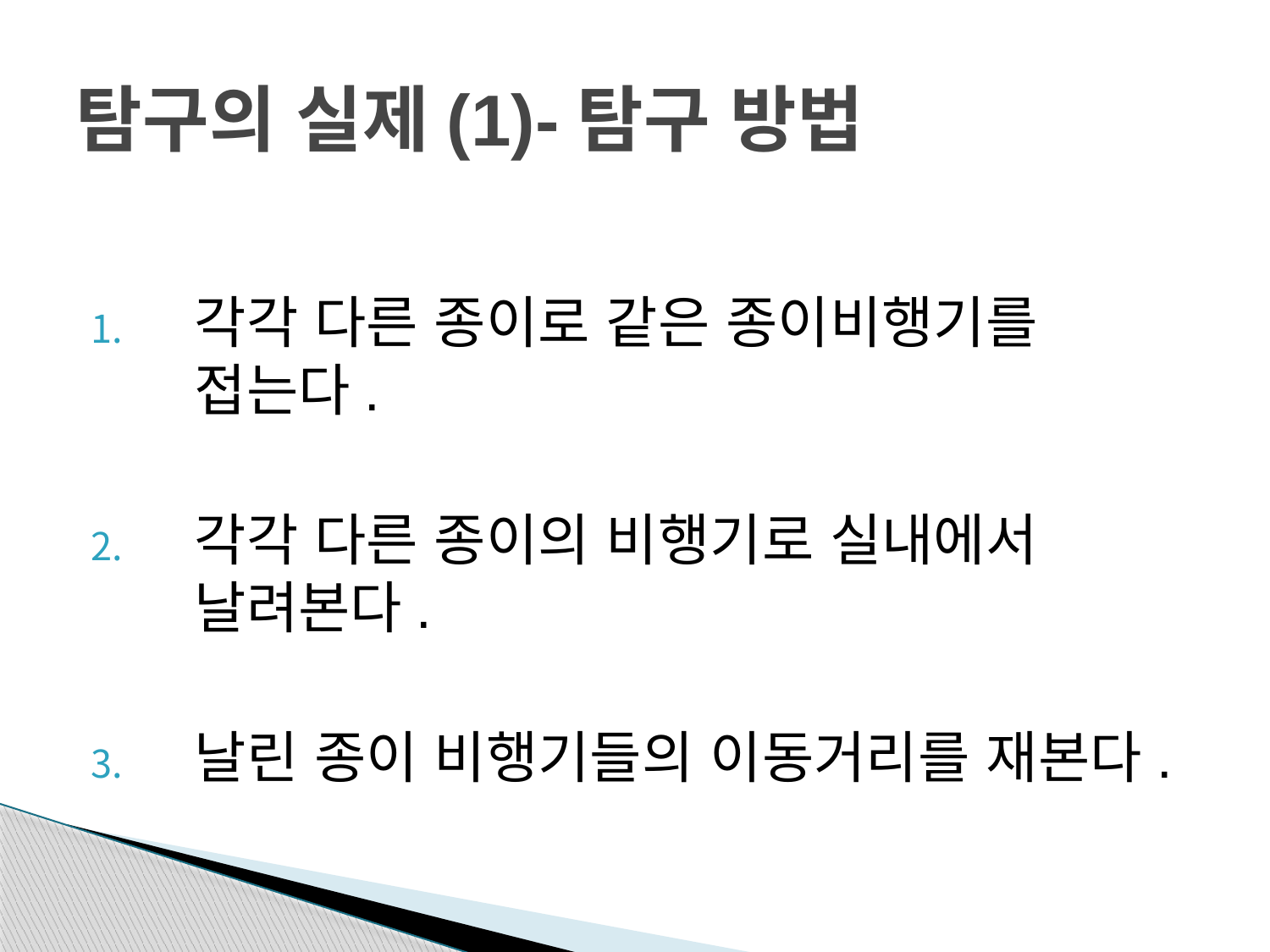

# 탐구의 실제(1)-탐구 방법

각각 다른 종이로 같은 종이비행기를 접는다.

각각 다른 종이의 비행기로 실내에서 날려본다.

날린 종이 비행기들의 이동거리를 재본다.